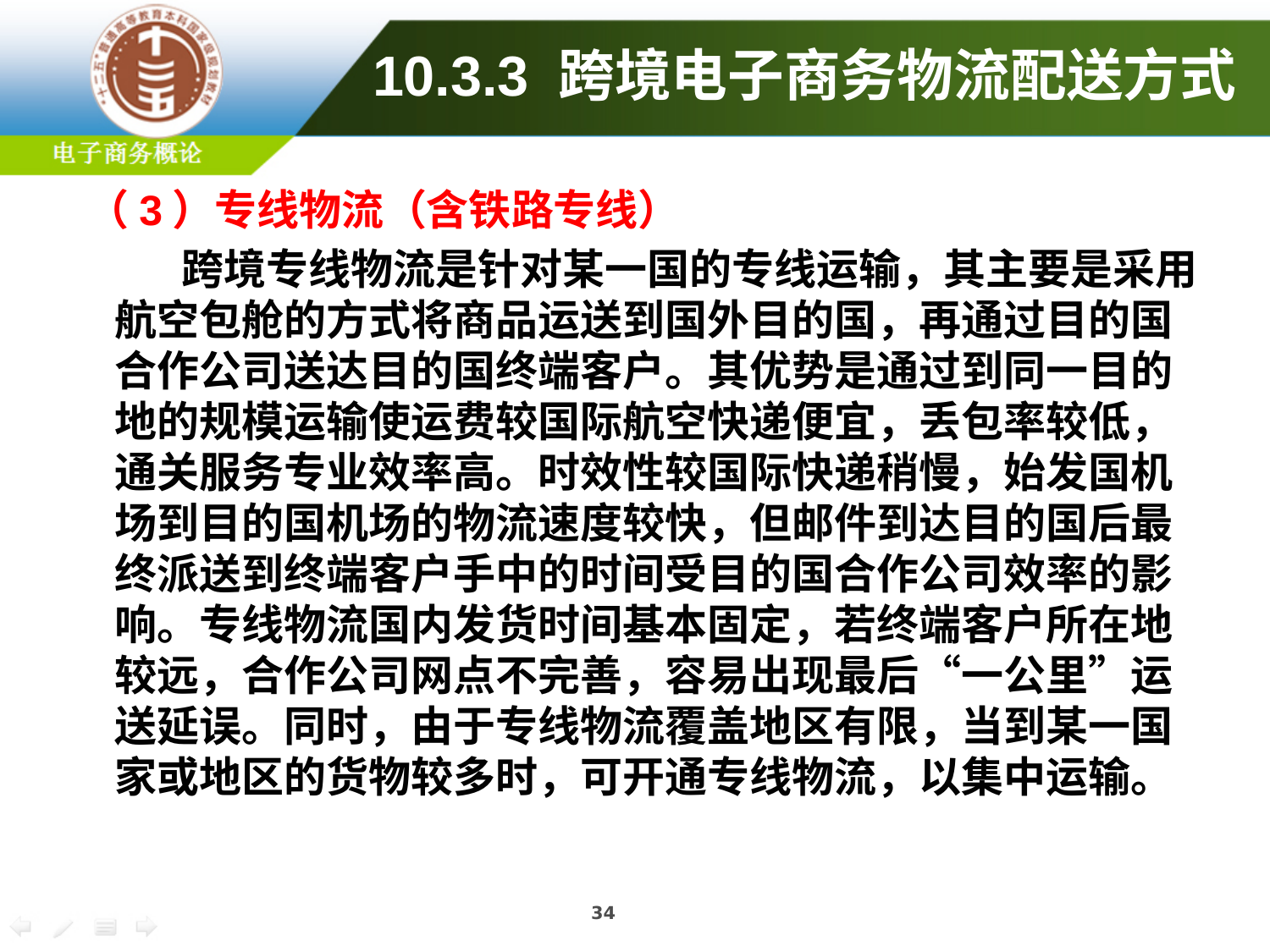

10.3.3 跨境电子商务物流配送方式
 （3）专线物流（含铁路专线）
           跨境专线物流是针对某一国的专线运输，其主要是采用航空包舱的方式将商品运送到国外目的国，再通过目的国合作公司送达目的国终端客户。其优势是通过到同一目的地的规模运输使运费较国际航空快递便宜，丢包率较低，通关服务专业效率高。时效性较国际快递稍慢，始发国机场到目的国机场的物流速度较快，但邮件到达目的国后最终派送到终端客户手中的时间受目的国合作公司效率的影响。专线物流国内发货时间基本固定，若终端客户所在地较远，合作公司网点不完善，容易出现最后“一公里”运送延误。同时，由于专线物流覆盖地区有限，当到某一国家或地区的货物较多时，可开通专线物流，以集中运输。

34